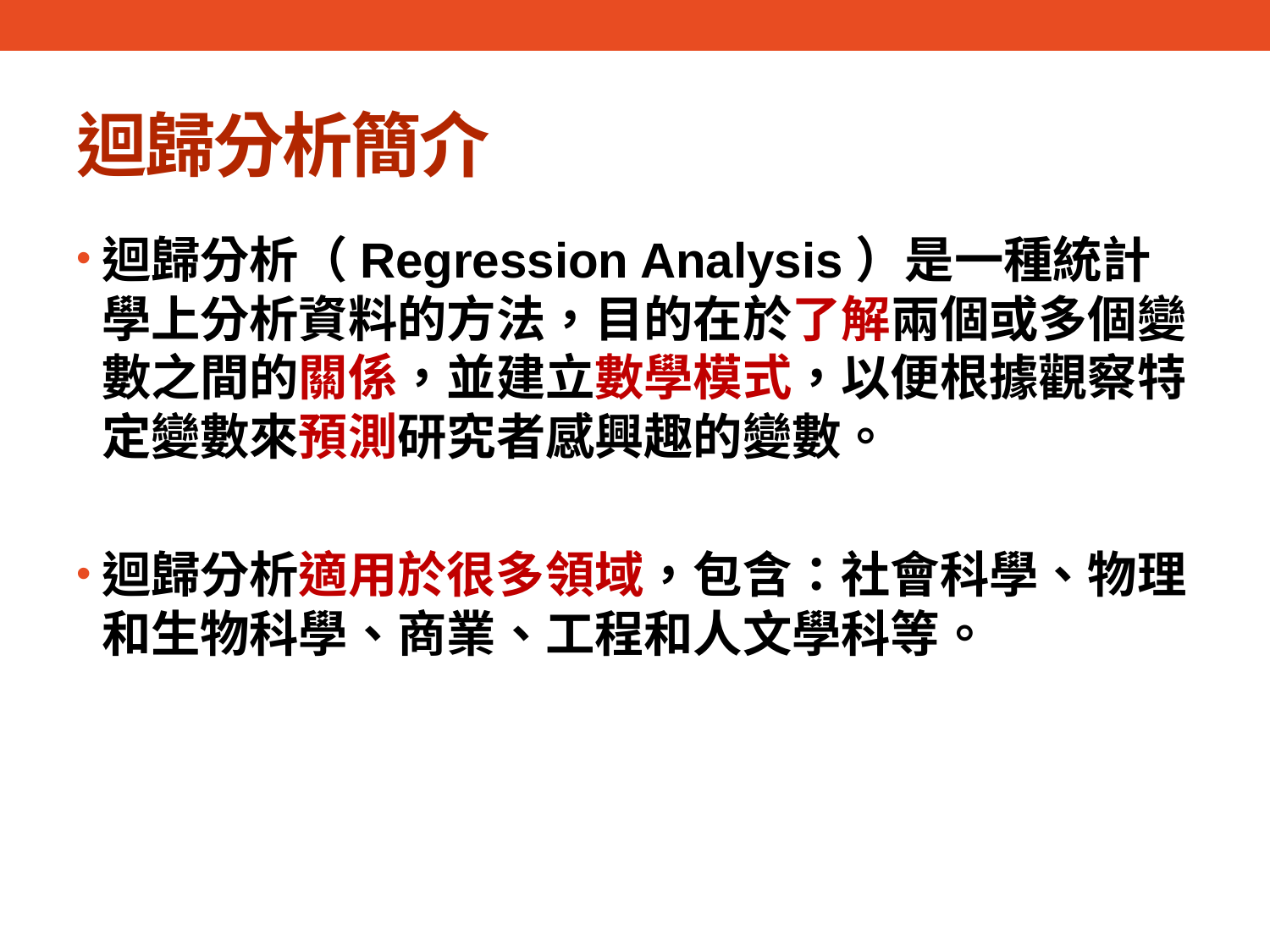

# 迴歸分析簡介
迴歸分析（Regression Analysis）是一種統計學上分析資料的方法，目的在於了解兩個或多個變數之間的關係，並建立數學模式，以便根據觀察特定變數來預測研究者感興趣的變數。

迴歸分析適用於很多領域，包含：社會科學、物理和生物科學、商業、工程和人文學科等。